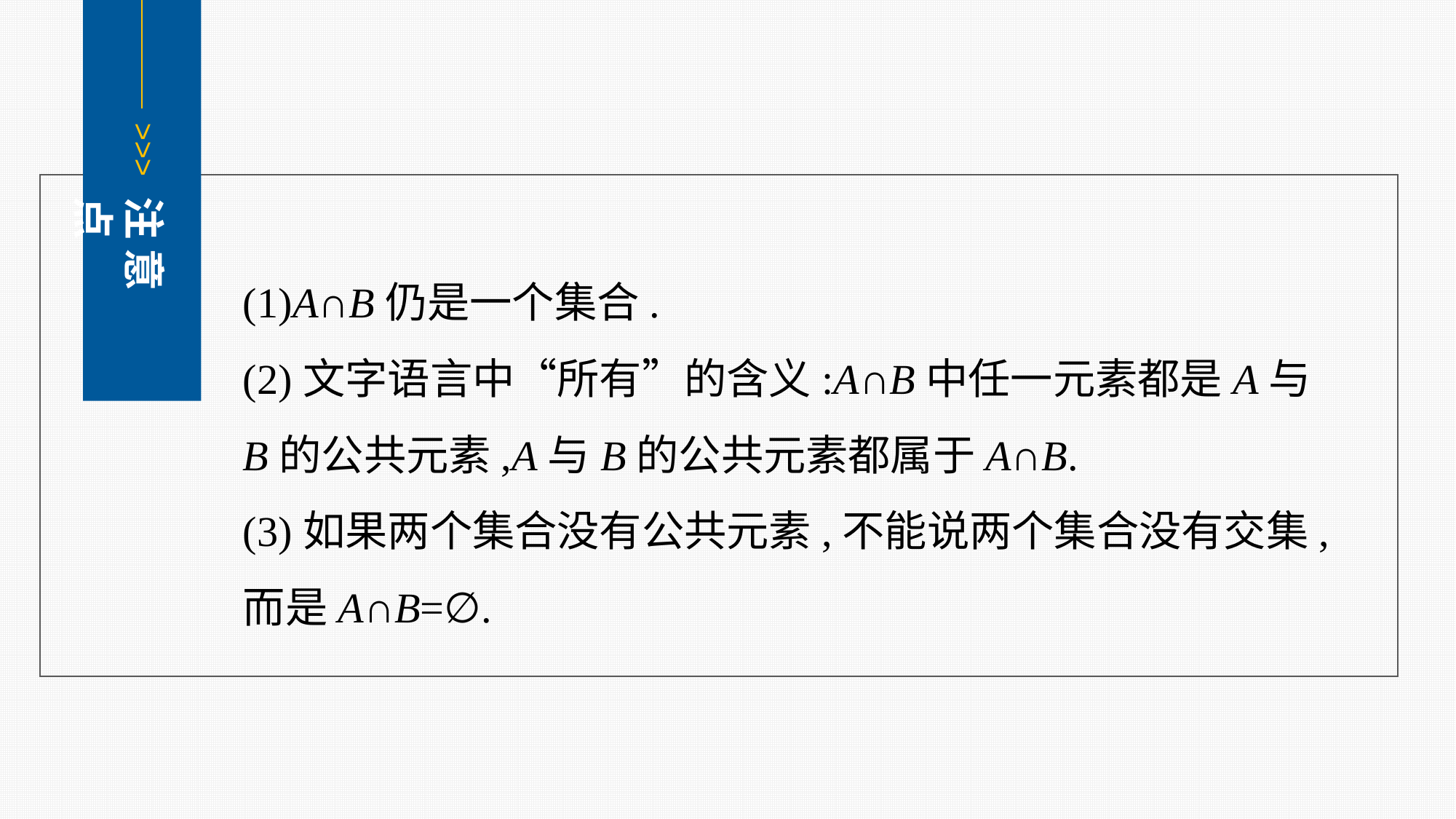

<<<
注 意 点

(1)A∩B仍是一个集合.
(2)文字语言中“所有”的含义:A∩B中任一元素都是A与B的公共元素,A与B的公共元素都属于A∩B.
(3)如果两个集合没有公共元素,不能说两个集合没有交集,而是A∩B=∅.